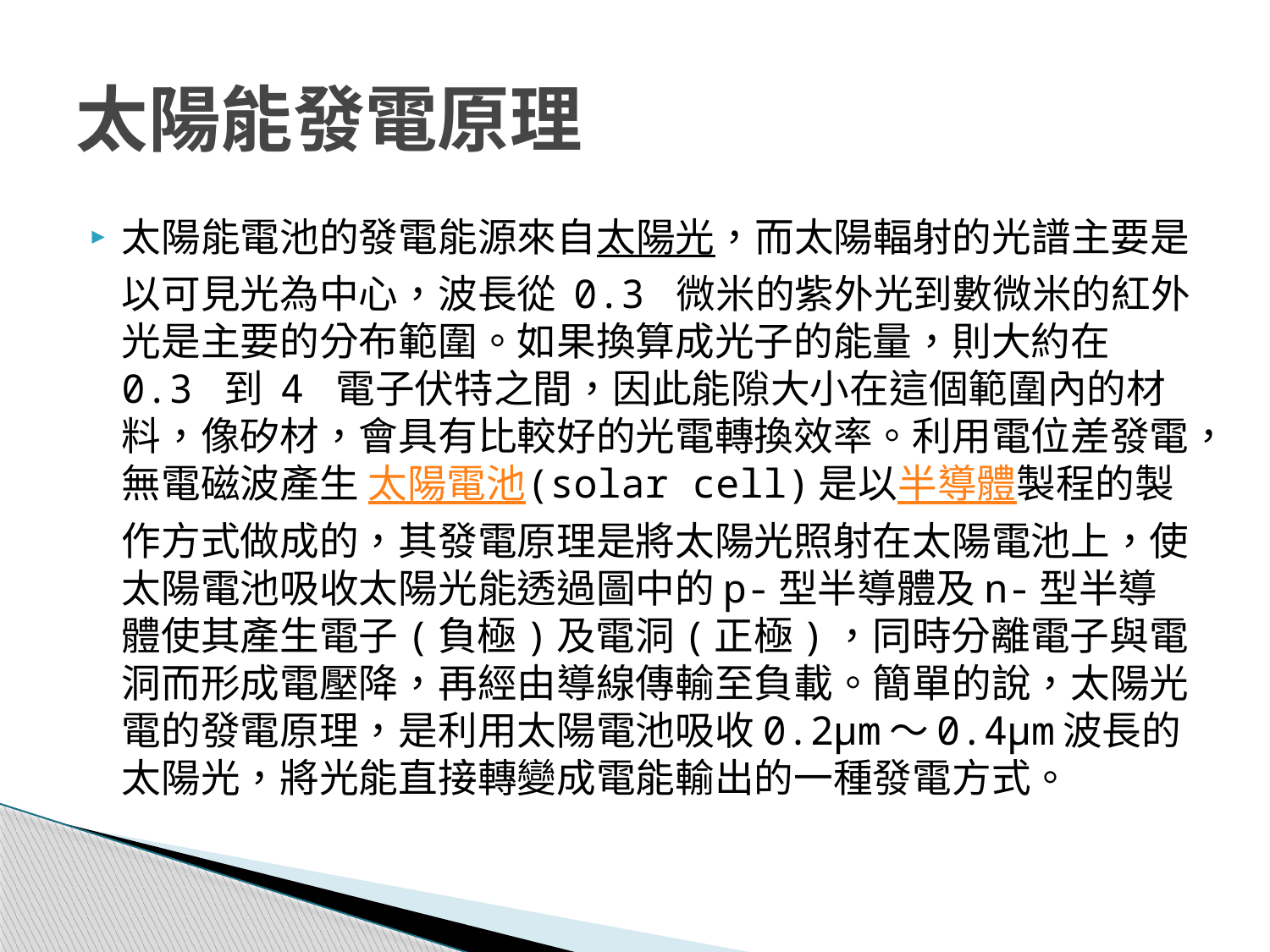

# 太陽能發電原理
太陽能電池的發電能源來自太陽光，而太陽輻射的光譜主要是以可見光為中心，波長從 0.3 微米的紫外光到數微米的紅外光是主要的分布範圍。如果換算成光子的能量，則大約在 0.3 到 4 電子伏特之間，因此能隙大小在這個範圍內的材料，像矽材，會具有比較好的光電轉換效率。利用電位差發電，無電磁波產生 太陽電池(solar cell)是以半導體製程的製作方式做成的，其發電原理是將太陽光照射在太陽電池上，使太陽電池吸收太陽光能透過圖中的p-型半導體及n-型半導體使其產生電子(負極)及電洞(正極)，同時分離電子與電洞而形成電壓降，再經由導線傳輸至負載。簡單的說，太陽光電的發電原理，是利用太陽電池吸收0.2μm～0.4μm波長的太陽光，將光能直接轉變成電能輸出的一種發電方式。